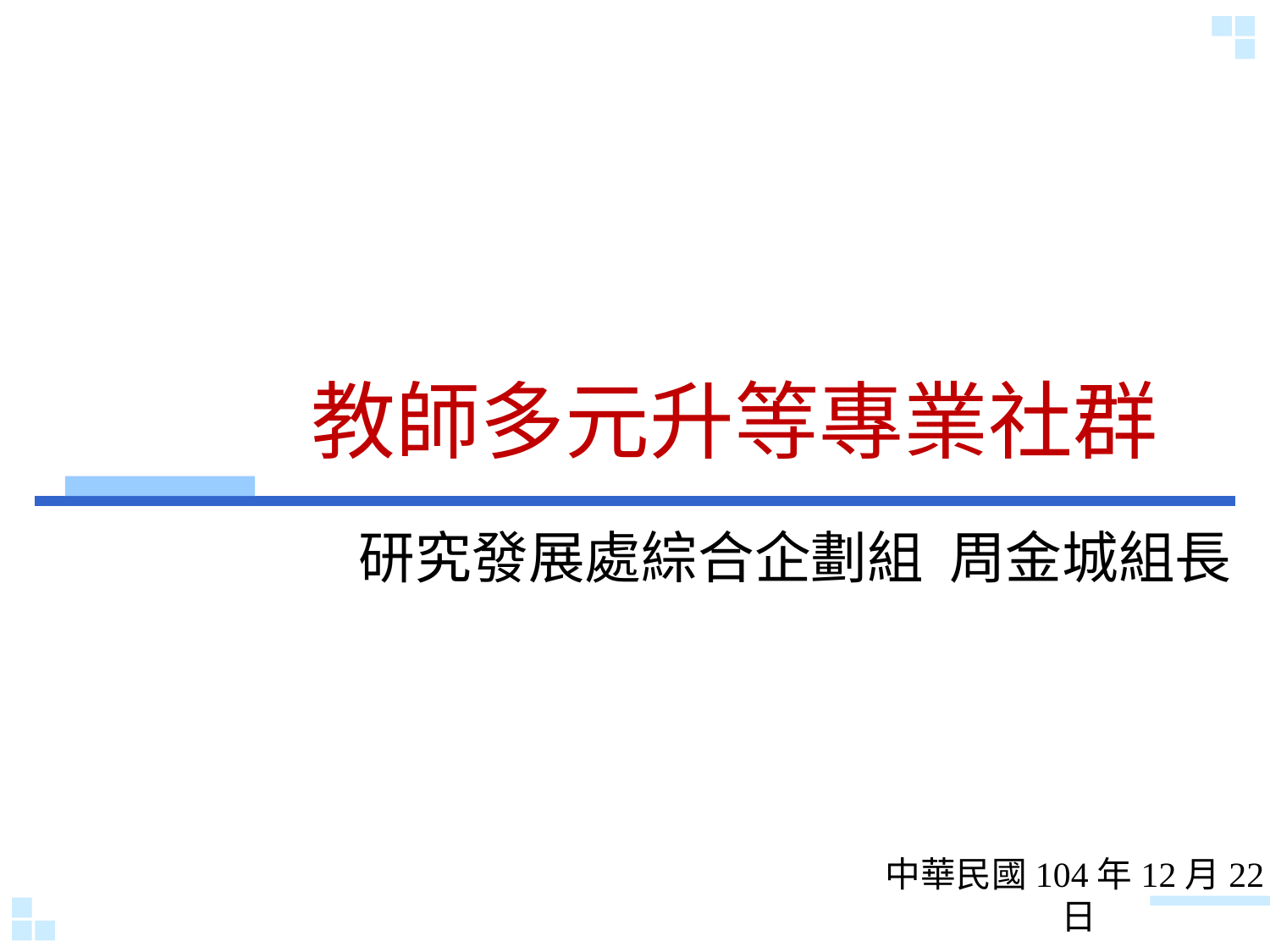

# 教師多元升等專業社群
研究發展處綜合企劃組  周金城組長

中華民國104年12月22日